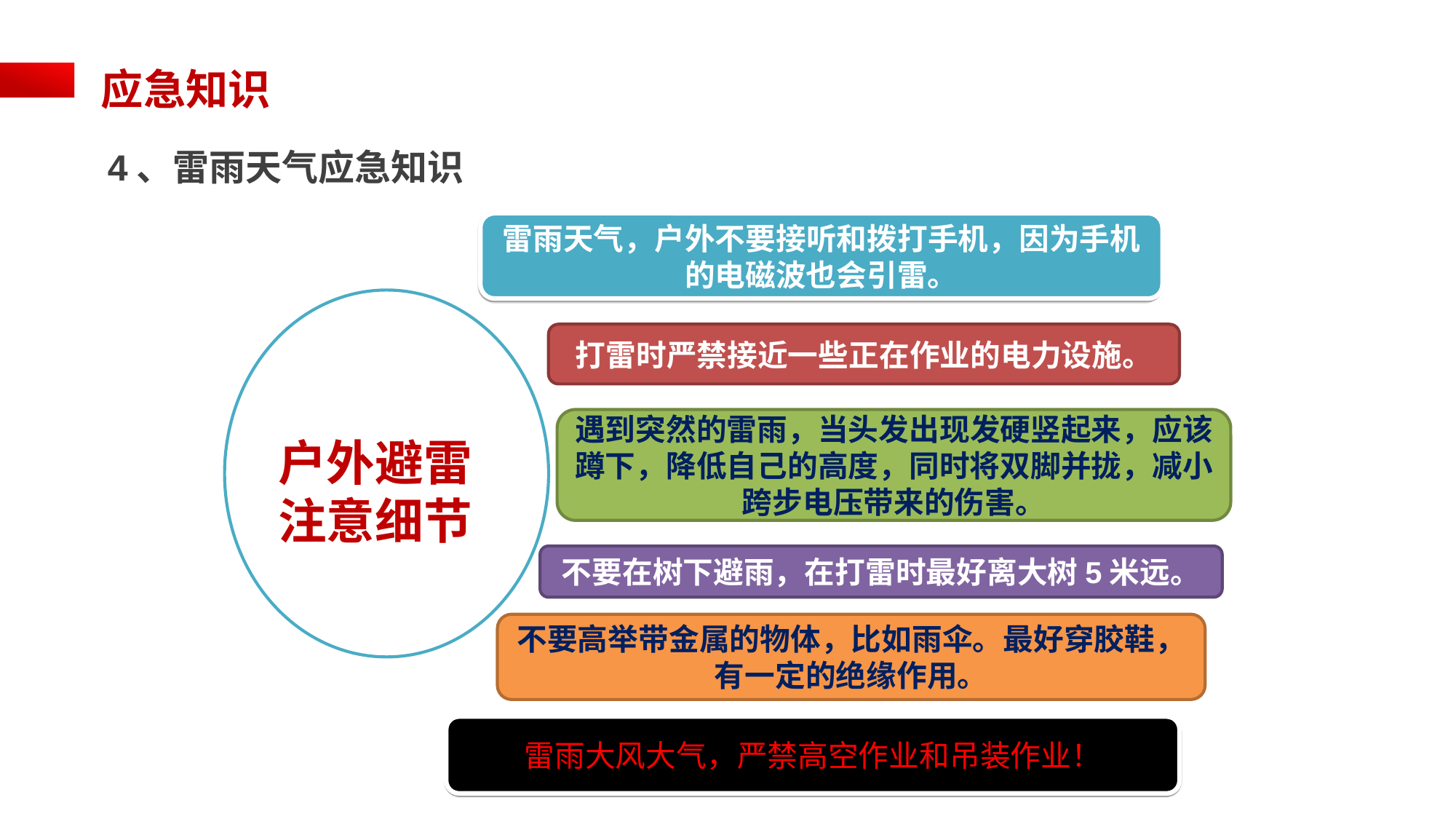

应急知识
4、雷雨天气应急知识
雷雨天气，户外不要接听和拨打手机，因为手机的电磁波也会引雷。

打雷时严禁接近一些正在作业的电力设施。
遇到突然的雷雨，当头发出现发硬竖起来，应该蹲下，降低自己的高度，同时将双脚并拢，减小跨步电压带来的伤害。
户外避雷注意细节
不要在树下避雨，在打雷时最好离大树5米远。
不要高举带金属的物体，比如雨伞。最好穿胶鞋，有一定的绝缘作用。
雷雨大风大气，严禁高空作业和吊装作业！